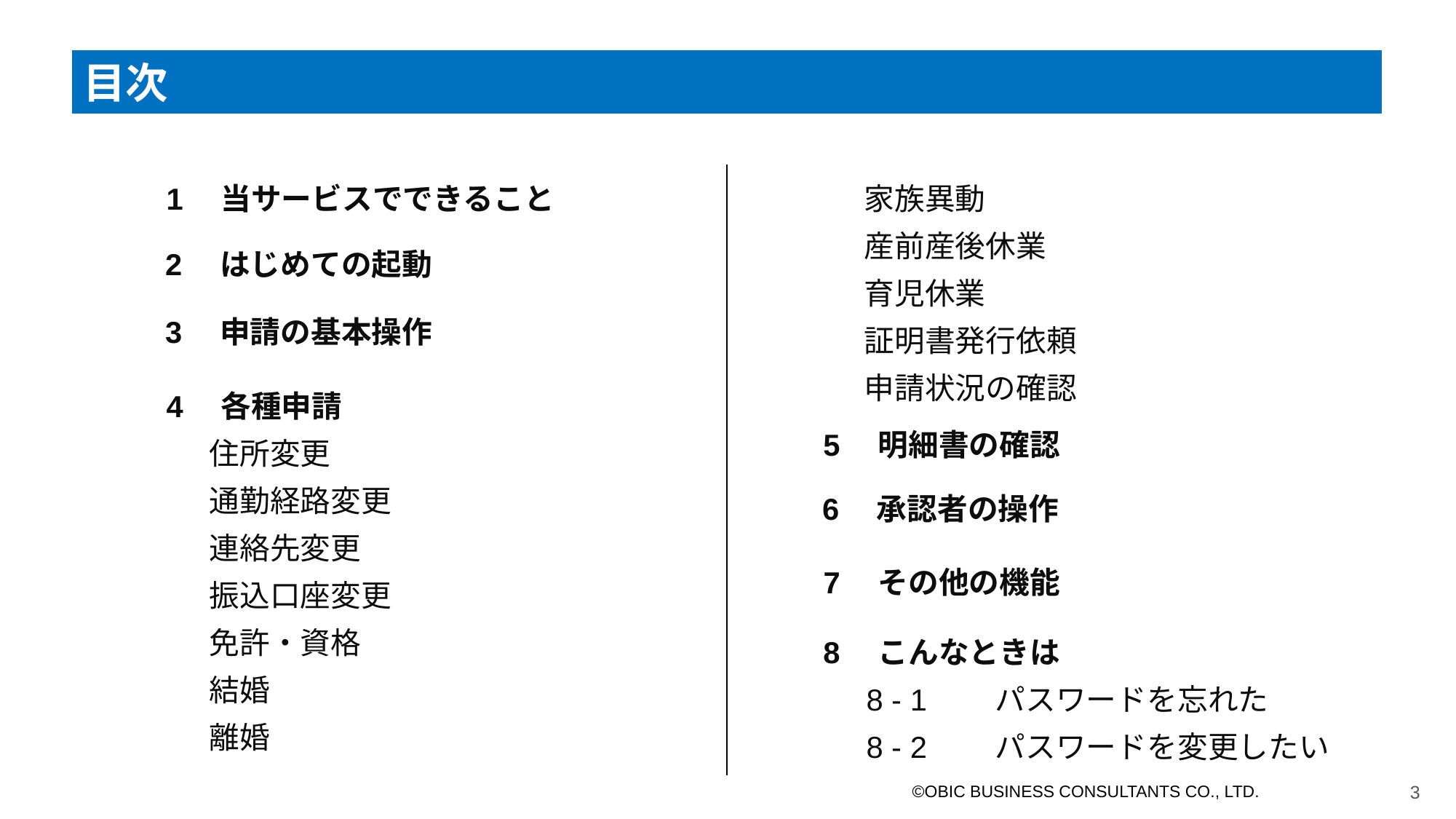

目次
家族異動
産前産後休業
育児休業
証明書発行依頼
申請状況の確認
1　当サービスでできること
2　はじめての起動
3　申請の基本操作
4　各種申請
住所変更
通勤経路変更
連絡先変更
振込口座変更
免許・資格
結婚
離婚
5　明細書の確認
6　承認者の操作
7　その他の機能
8　こんなときは
8 - 1　　パスワードを忘れた
8 - 2　　パスワードを変更したい
©OBIC BUSINESS CONSULTANTS CO., LTD.
3